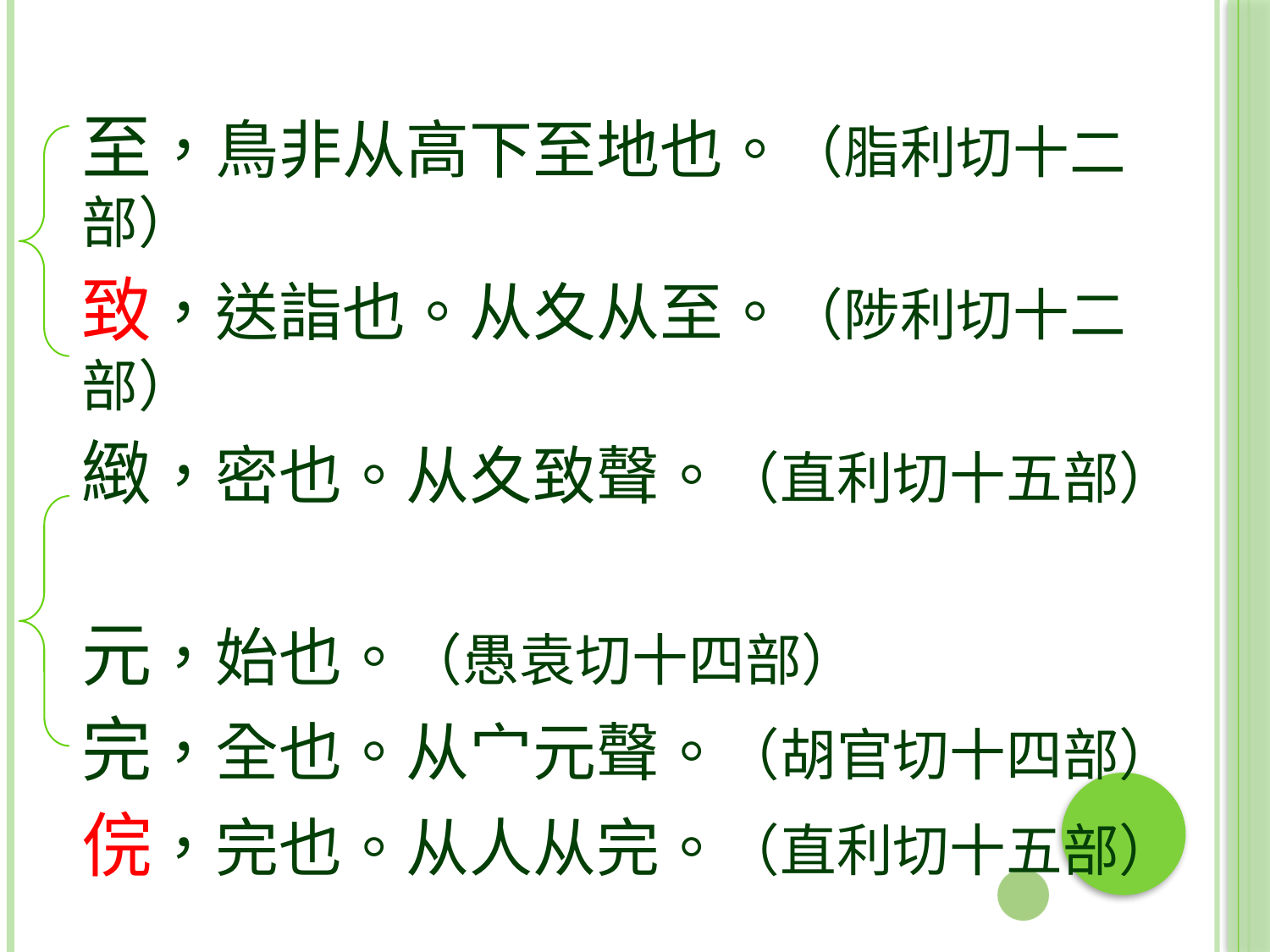

至，鳥非从高下至地也。（脂利切十二部）
致，送詣也。从夊从至。（陟利切十二部）
緻，密也。从夊致聲。（直利切十五部）

元，始也。（愚袁切十四部）
完，全也。从宀元聲。（胡官切十四部）
俒，完也。从人从完。（直利切十五部）